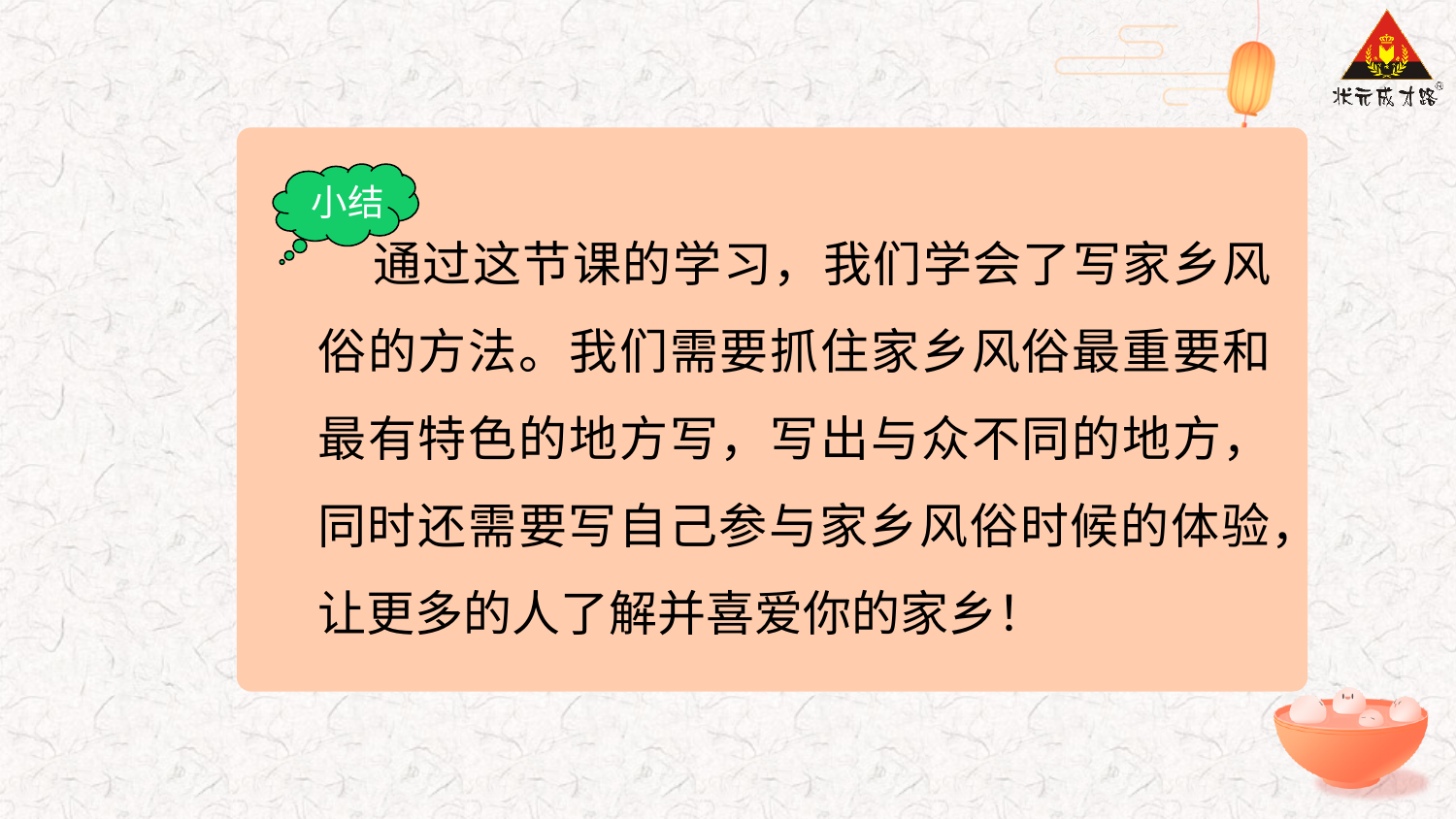

小结
    通过这节课的学习，我们学会了写家乡风俗的方法。我们需要抓住家乡风俗最重要和最有特色的地方写，写出与众不同的地方，同时还需要写自己参与家乡风俗时候的体验，让更多的人了解并喜爱你的家乡！